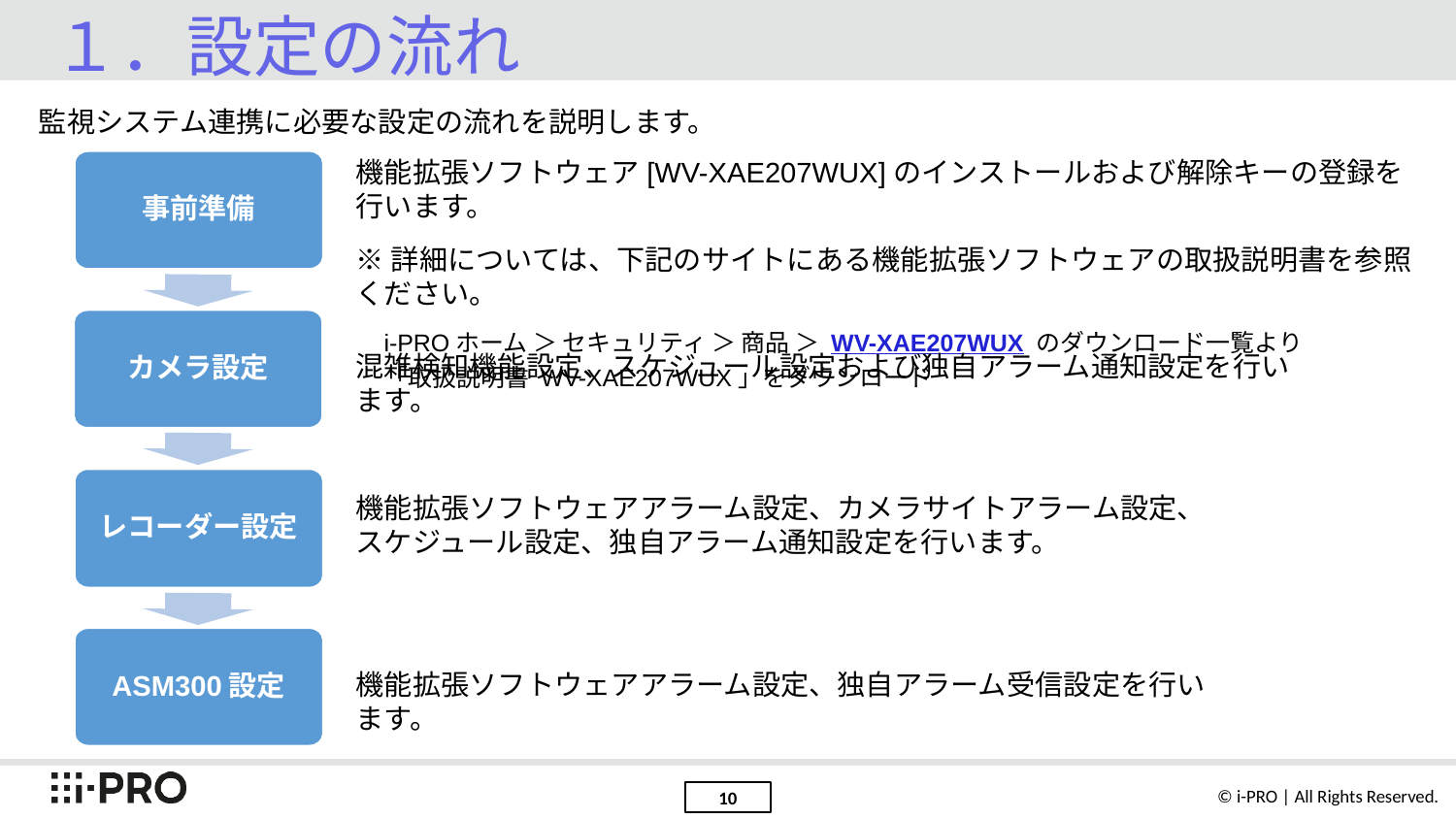

# １．設定の流れ
監視システム連携に必要な設定の流れを説明します。
機能拡張ソフトウェア[WV-XAE207WUX]のインストールおよび解除キーの登録を行います。

※詳細については、下記のサイトにある機能拡張ソフトウェアの取扱説明書を参照ください。
i-PROホーム ＞ セキュリティ ＞ 商品 ＞ WV-XAE207WUX のダウンロード一覧より
「取扱説明書 WV-XAE207WUX」をダウンロード
事前準備

カメラ設定
混雑検知機能設定、スケジュール設定および独自アラーム通知設定を行います。

レコーダー設定
機能拡張ソフトウェアアラーム設定、カメラサイトアラーム設定、スケジュール設定、独自アラーム通知設定を行います。

ASM300設定
機能拡張ソフトウェアアラーム設定、独自アラーム受信設定を行います。